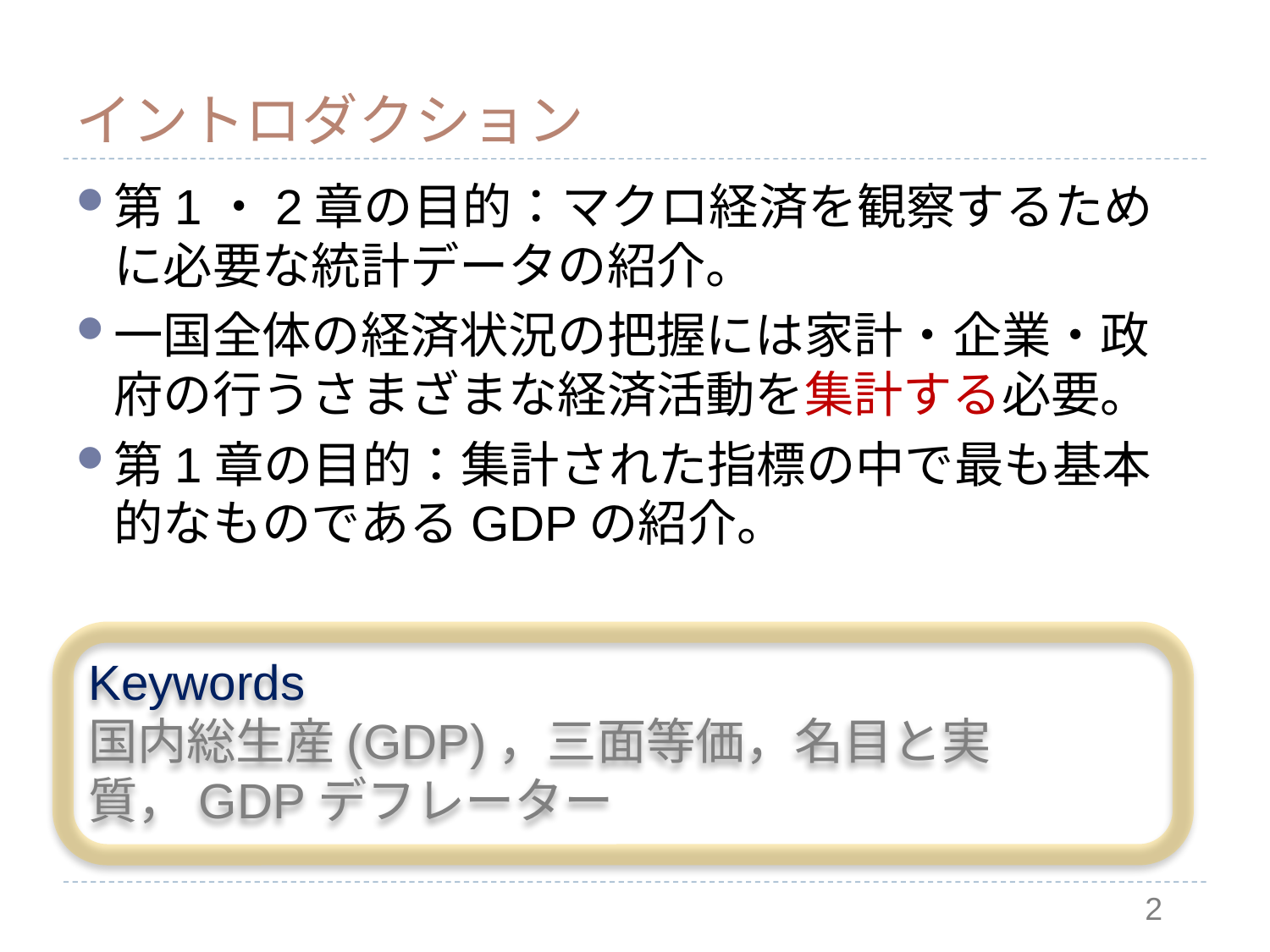

# イントロダクション
第1・2章の目的：マクロ経済を観察するために必要な統計データの紹介。
一国全体の経済状況の把握には家計・企業・政府の行うさまざまな経済活動を集計する必要。
第1章の目的：集計された指標の中で最も基本的なものであるGDPの紹介。

Keywords
国内総生産(GDP)，三面等価，名目と実質，GDPデフレーター

2